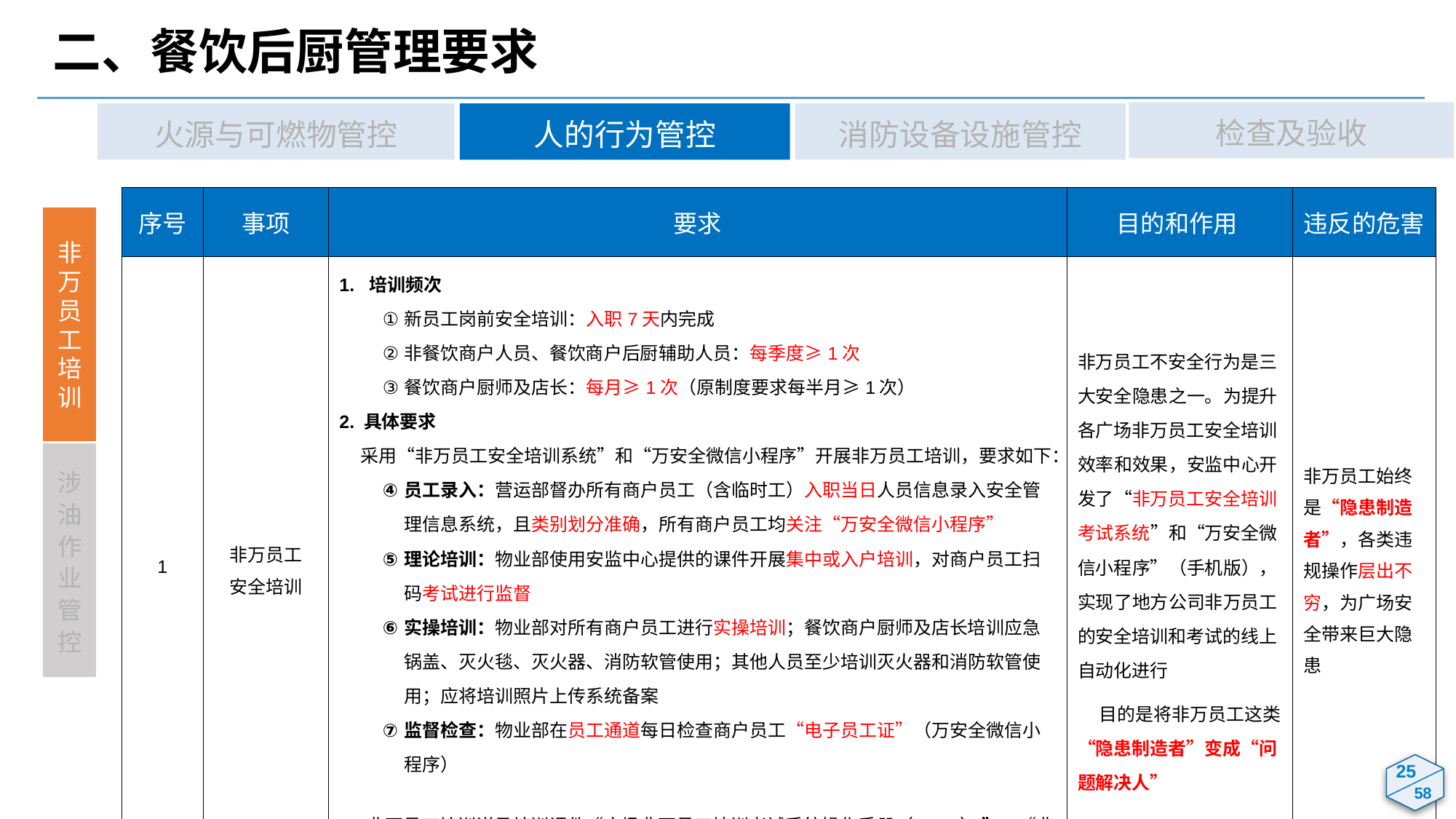

二、餐饮后厨管理要求
检查及验收
火源与可燃物管控
人的行为管控
消防设备设施管控
| 序号 | 事项 | 要求 | 目的和作用 | 违反的危害 |
| --- | --- | --- | --- | --- |
| 1 | 非万员工 安全培训 | 1. 培训频次 新员工岗前安全培训：入职7天内完成 非餐饮商户人员、餐饮商户后厨辅助人员：每季度≥1次 餐饮商户厨师及店长：每月≥1次（原制度要求每半月≥1次） 2. 具体要求 采用“非万员工安全培训系统”和“万安全微信小程序”开展非万员工培训，要求如下： 员工录入：营运部督办所有商户员工（含临时工）入职当日人员信息录入安全管理信息系统，且类别划分准确，所有商户员工均关注“万安全微信小程序” 理论培训：物业部使用安监中心提供的课件开展集中或入户培训，对商户员工扫码考试进行监督 实操培训：物业部对所有商户员工进行实操培训；餐饮商户厨师及店长培训应急锅盖、灭火毯、灭火器、消防软管使用；其他人员至少培训灭火器和消防软管使用；应将培训照片上传系统备案 监督检查：物业部在员工通道每日检查商户员工“电子员工证”（万安全微信小程序） 非万员工培训详见培训课件“广场非万员工培训考试系统操作手册（V3.0） ”、“非万商户新员工录入安全系统工作指引”、“万安全微信小程序使用手册” | 非万员工不安全行为是三大安全隐患之一。为提升各广场非万员工安全培训效率和效果，安监中心开发了“非万员工安全培训考试系统”和“万安全微信小程序”（手机版），实现了地方公司非万员工的安全培训和考试的线上自动化进行 目的是将非万员工这类“隐患制造者”变成“问题解决人” | 非万员工始终是“隐患制造者”，各类违规操作层出不穷，为广场安全带来巨大隐患 |
非万员工培训
涉油作业管控
23
25

58